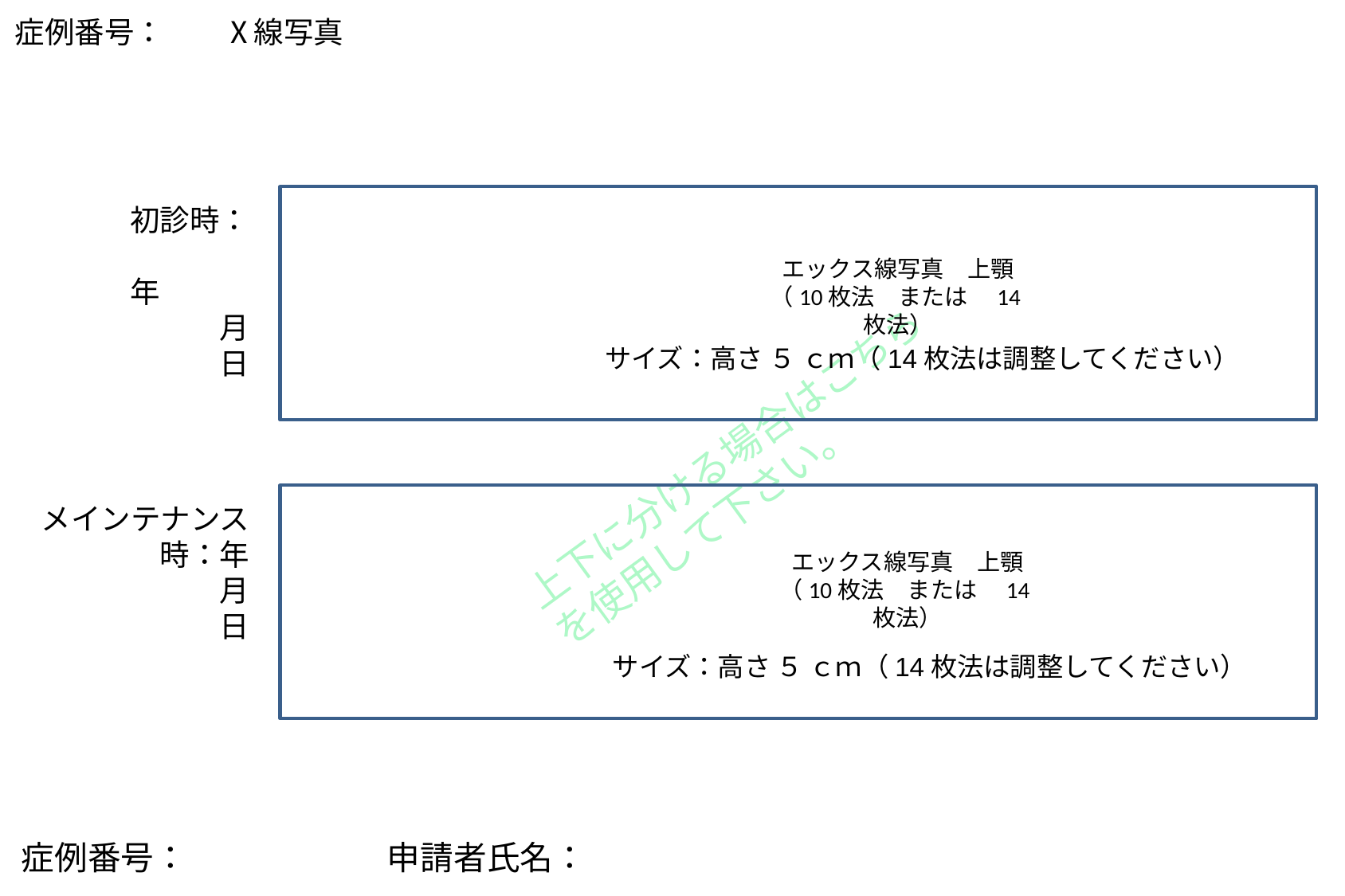

症例番号：　　Ⅹ線写真

初診時：
　　　　　　年　　　　　　月
日
エックス線写真　上顎
（10枚法　または　14枚法）
サイズ：高さ ５ ｃｍ（14枚法は調整してください）
上下に分ける場合はこちらを使用して下さい。

メインテナンス時：年
　　　月
　　　日
エックス線写真　上顎
（10枚法　または　14枚法）
サイズ：高さ ５ ｃｍ（14枚法は調整してください）
症例番号：　　　　　　申請者氏名：